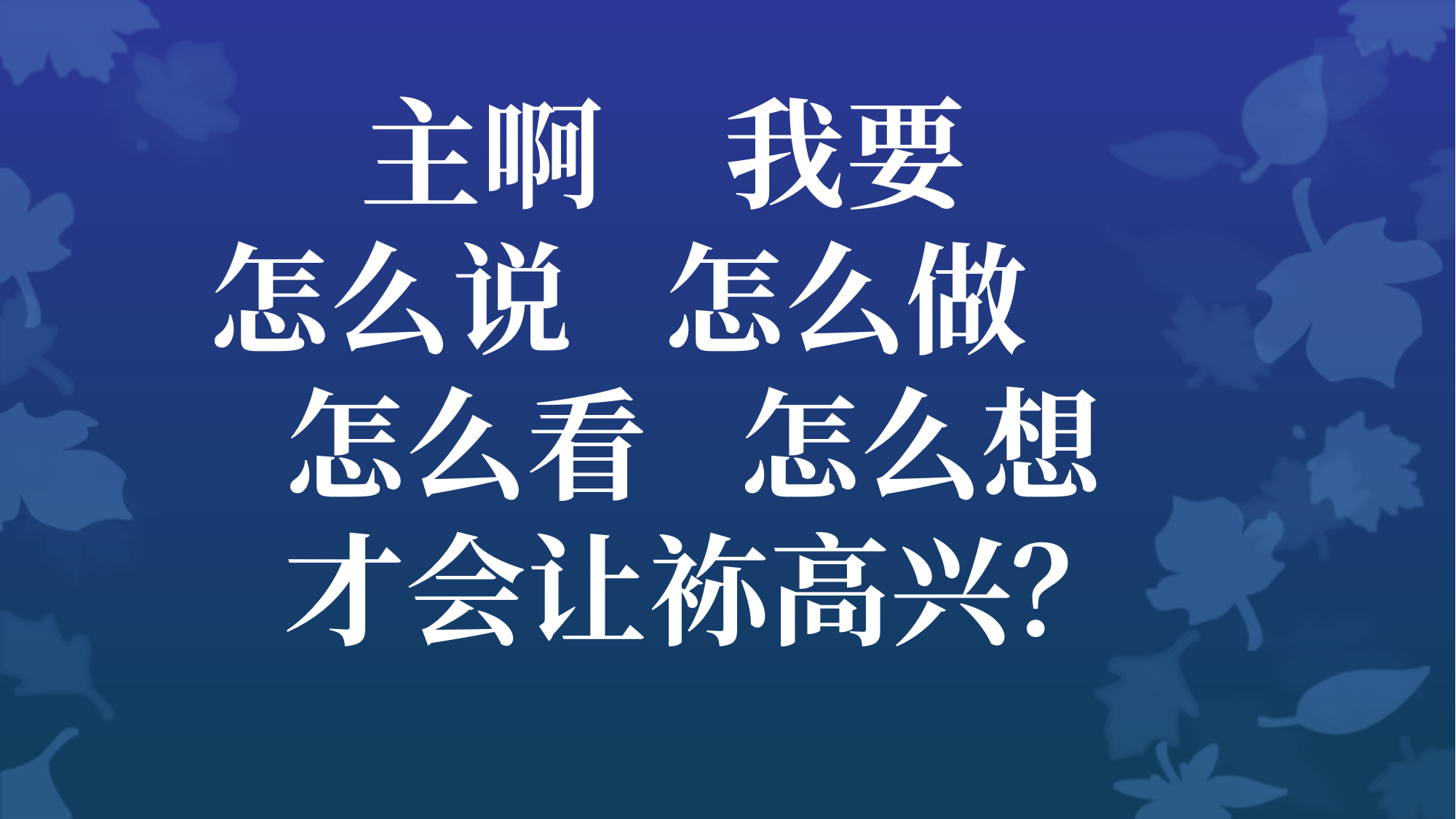

主啊    我要
怎么说   怎么做
 怎么看   怎么想
  才会让袮高兴？